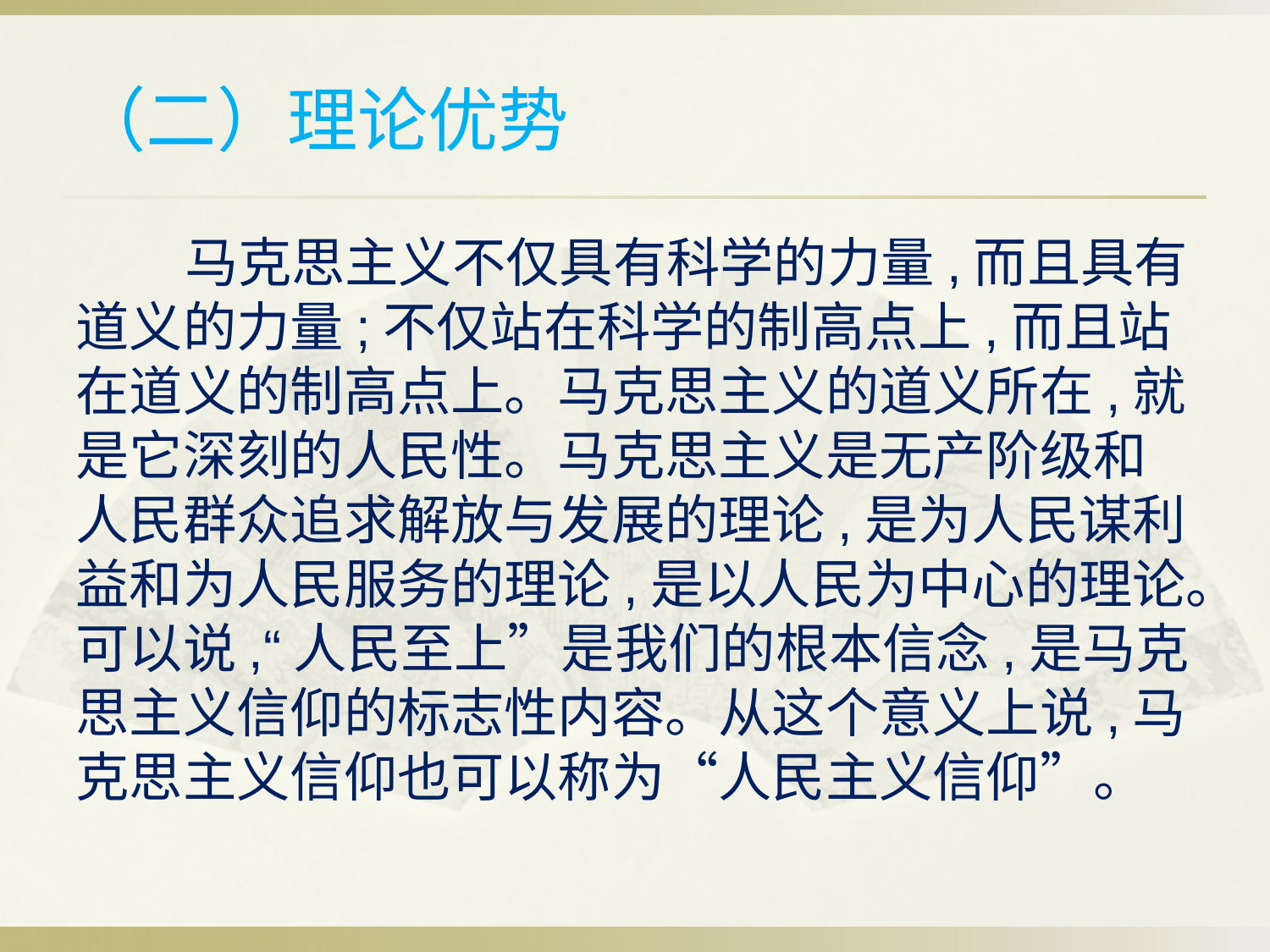

# （二）理论优势
        马克思主义不仅具有科学的力量,而且具有道义的力量;不仅站在科学的制高点上,而且站在道义的制高点上。马克思主义的道义所在,就是它深刻的人民性。马克思主义是无产阶级和人民群众追求解放与发展的理论,是为人民谋利益和为人民服务的理论,是以人民为中心的理论。可以说,“人民至上”是我们的根本信念,是马克思主义信仰的标志性内容。从这个意义上说,马克思主义信仰也可以称为“人民主义信仰”。